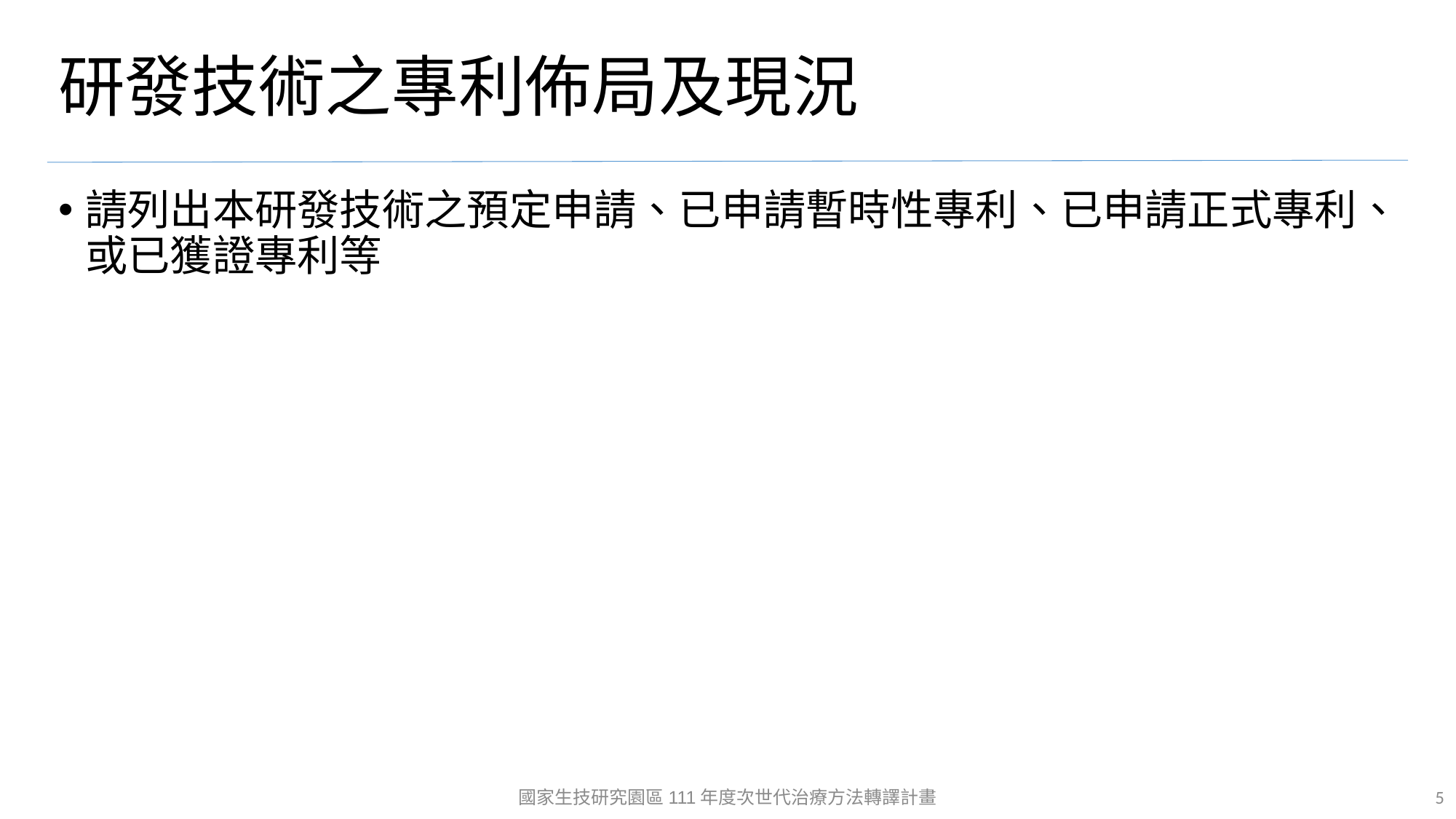

# 研發技術之專利佈局及現況
請列出本研發技術之預定申請、已申請暫時性專利、已申請正式專利、或已獲證專利等
國家生技研究園區111年度次世代治療方法轉譯計畫
5